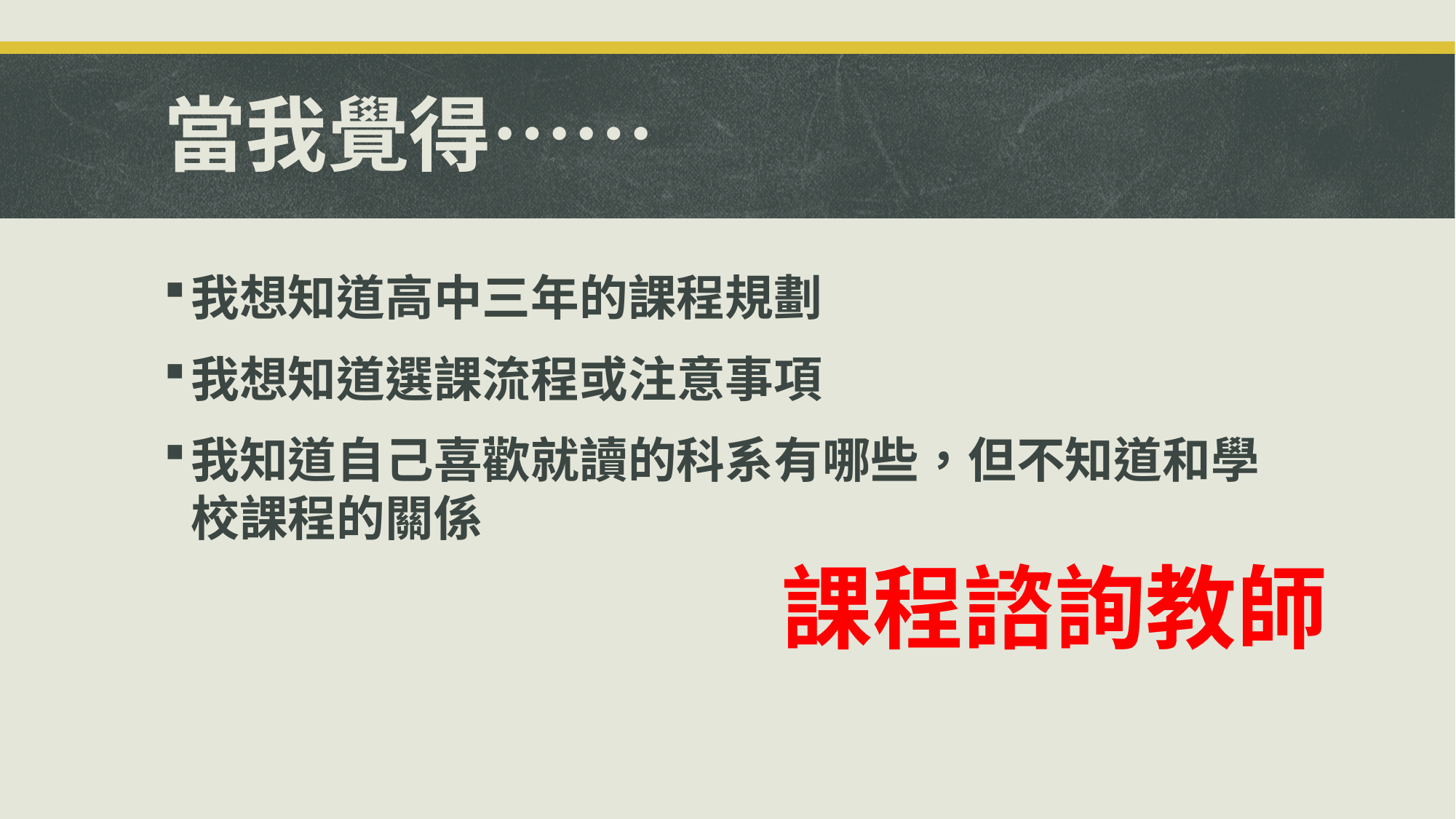

# 當我覺得……
我想知道高中三年的課程規劃
我想知道選課流程或注意事項
我知道自己喜歡就讀的科系有哪些，但不知道和學校課程的關係
課程諮詢教師